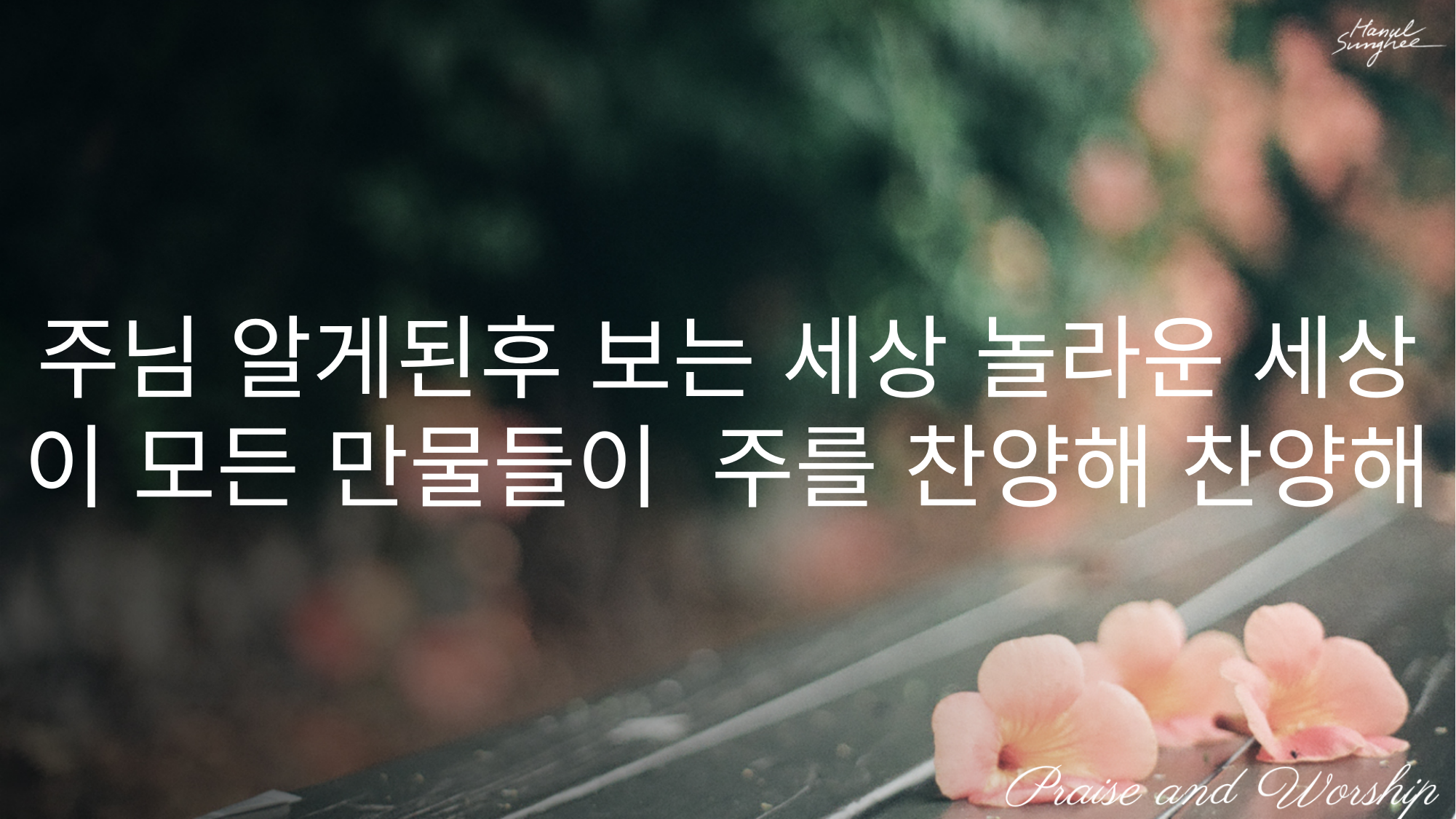

주님 알게된후 보는 세상 놀라운 세상
이 모든 만물들이  주를 찬양해 찬양해